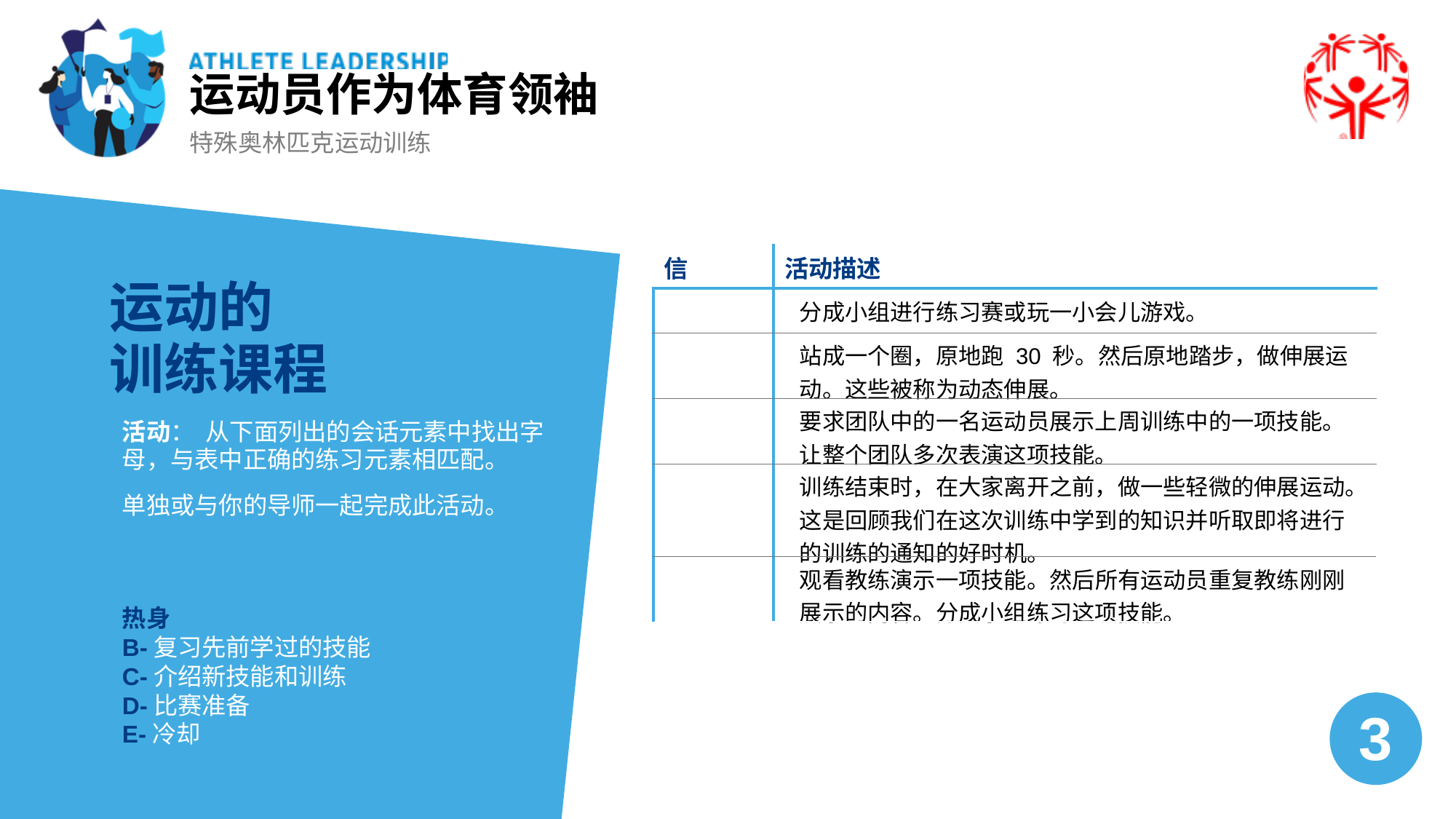

运动员作为体育领袖

特殊奥林匹克运动训练

| 信 | 活动描述 |
| --- | --- |
|  | 分成小组进行练习赛或玩一小会儿游戏。 |
|  | 站成一个圈，原地跑 30 秒。然后原地踏步，做伸展运动。这些被称为动态伸展。 |
|  | 要求团队中的一名运动员展示上周训练中的一项技能。让整个团队多次表演这项技能。 |
|  | 训练结束时，在大家离开之前，做一些轻微的伸展运动。这是回顾我们在这次训练中学到的知识并听取即将进行的训练的通知的好时机。 |
|  | 观看教练演示一项技能。然后所有运动员重复教练刚刚展示的内容。分成小组练习这项技能。 |
运动的
训练课程
活动：  从下面列出的会话元素中找出字母，与表中正确的练习元素相匹配。
单独或与你的导师一起完成此活动。
热身​
B-复习先前学过的技能
C-介绍新技能和训练
D-比赛准备
E-冷却

3